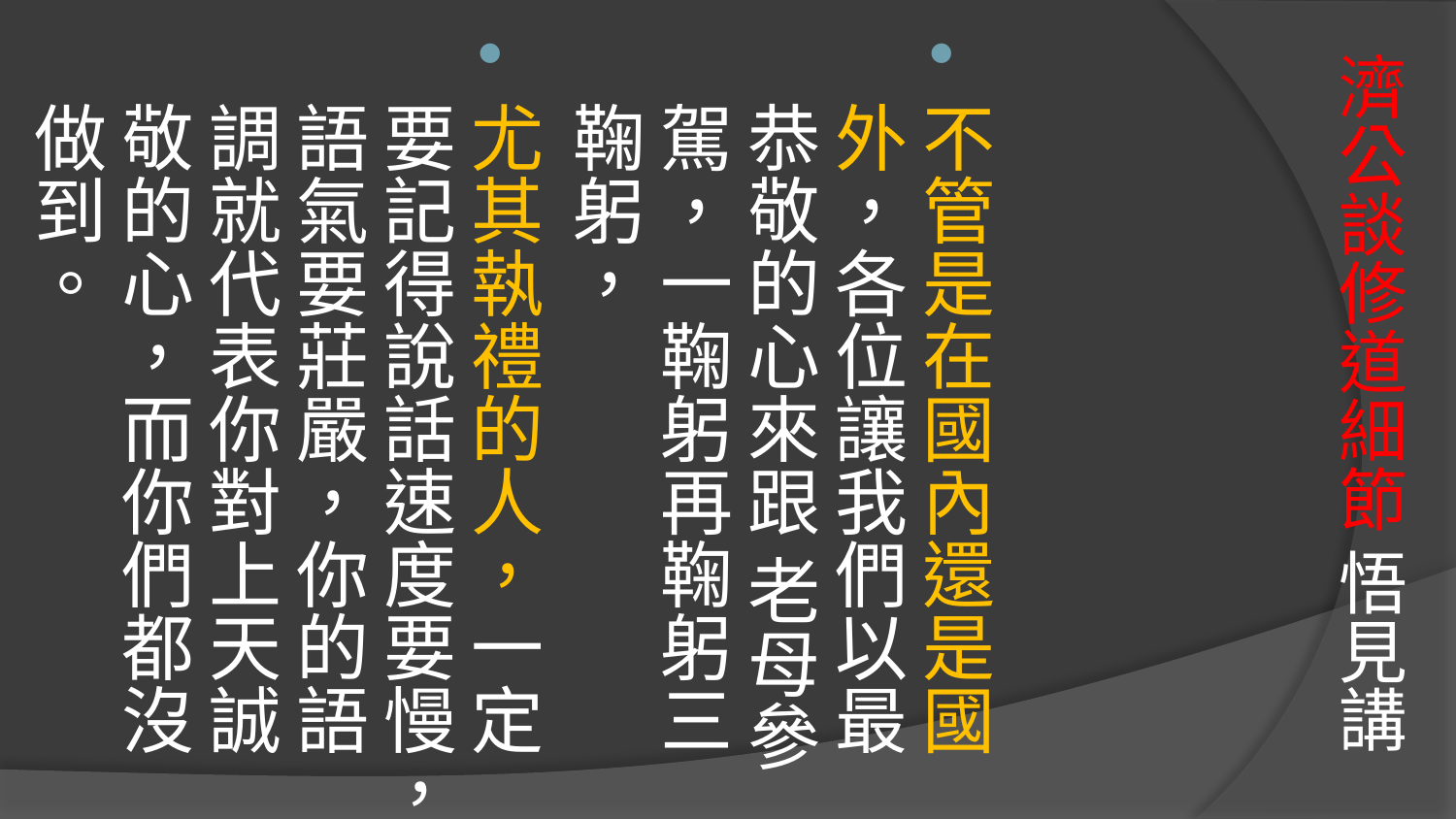

不管是在國內還是國外，各位讓我們以最恭敬的心來跟 老母參駕，一鞠躬再鞠躬三鞠躬，
尤其執禮的人，一定要記得說話速度要慢，語氣要莊嚴，你的語調就代表你對上天誠敬的心，而你們都沒做到。
# 濟公談修道細節 悟見講